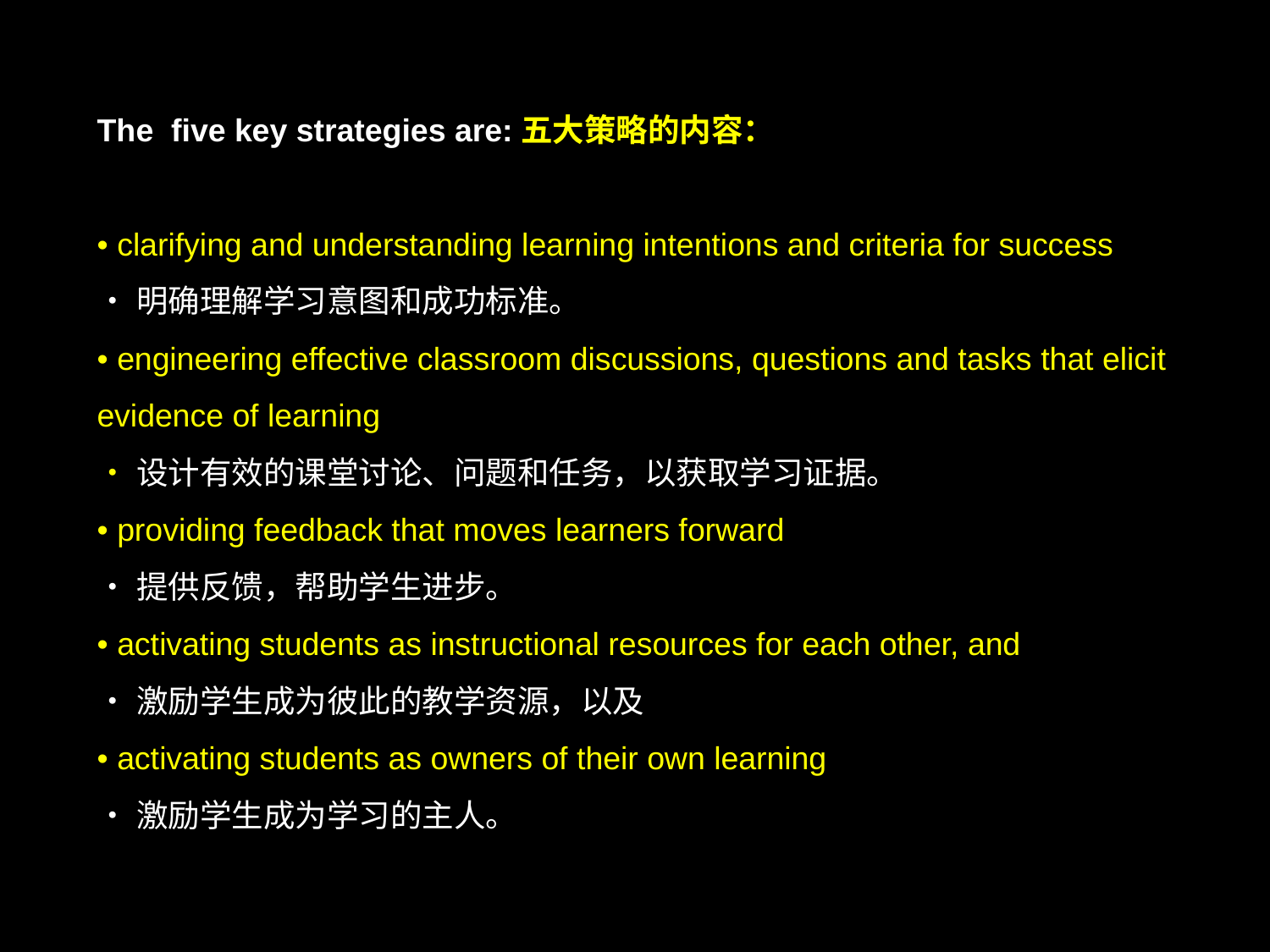

The  five key strategies are:五大策略的内容：

• clarifying and understanding learning intentions and criteria for success
•明确理解学习意图和成功标准。
• engineering effective classroom discussions, questions and tasks that elicit evidence of learning
•设计有效的课堂讨论、问题和任务，以获取学习证据。
• providing feedback that moves learners forward
•提供反馈，帮助学生进步。
• activating students as instructional resources for each other, and
•激励学生成为彼此的教学资源，以及
• activating students as owners of their own learning
•激励学生成为学习的主人。